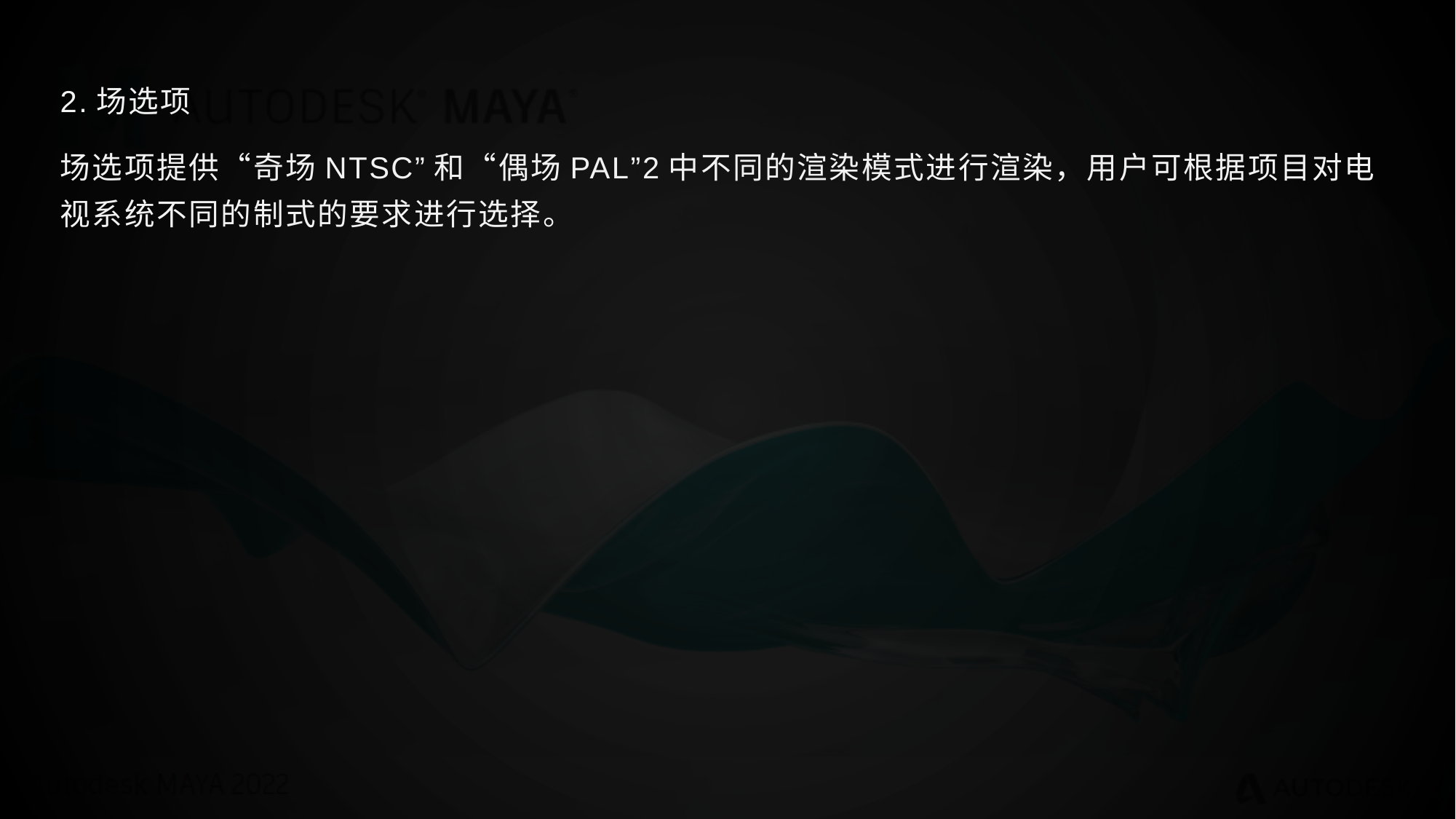

2.场选项
场选项提供“奇场NTSC”和“偶场PAL”2中不同的渲染模式进行渲染，用户可根据项目对电视系统不同的制式的要求进行选择。